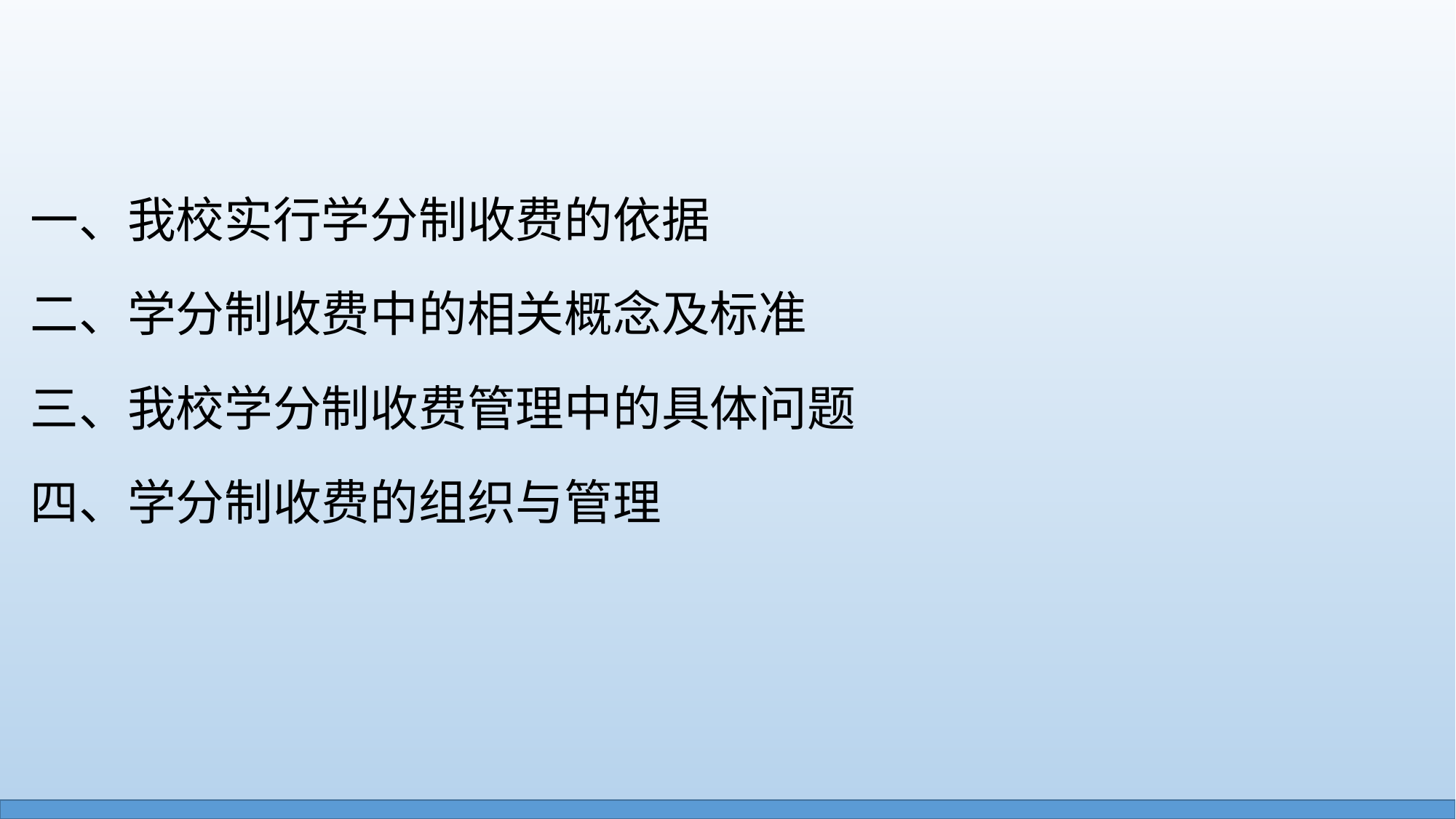

一、我校实行学分制收费的依据
二、学分制收费中的相关概念及标准
三、我校学分制收费管理中的具体问题
四、学分制收费的组织与管理